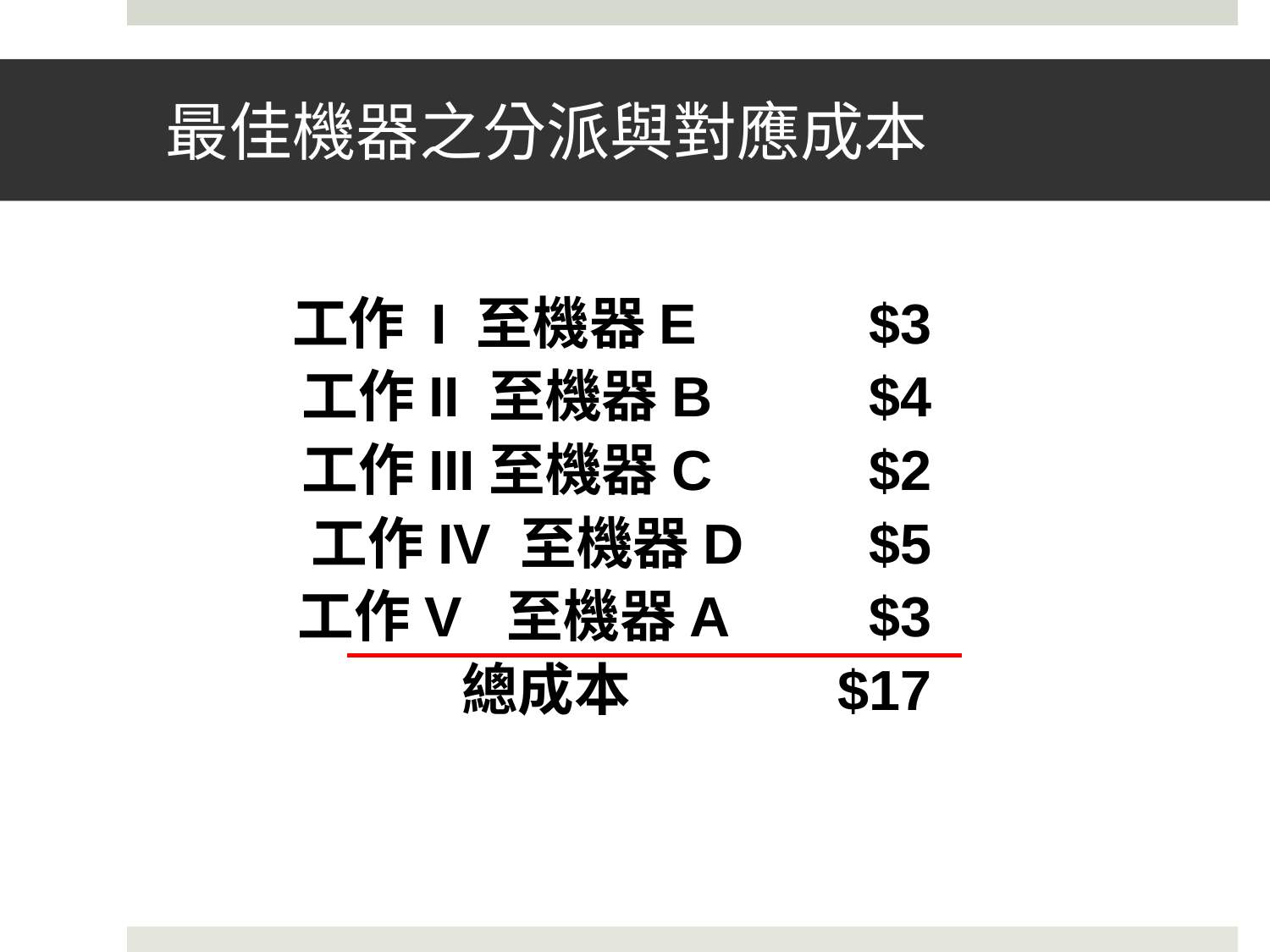

# 最佳機器之分派與對應成本
  工作 I 至機器E           $3
  工作II 至機器B          $4
  工作III至機器C          $2
  工作IV 至機器D        $5
  工作V  至機器A         $3
 總成本               $17